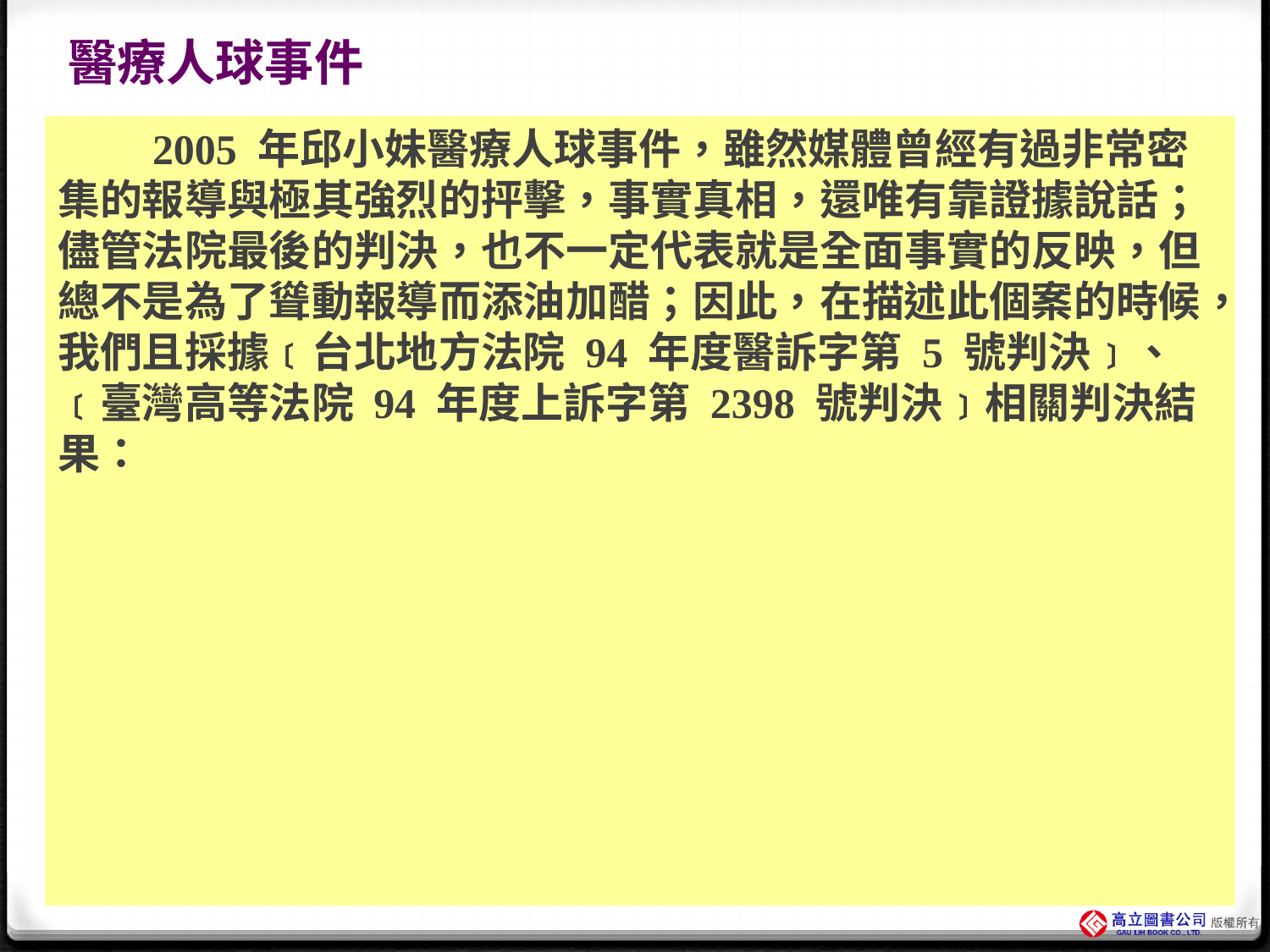

# 醫療人球事件
　　2005 年邱小妹醫療人球事件，雖然媒體曾經有過非常密集的報導與極其強烈的抨擊，事實真相，還唯有靠證據說話；儘管法院最後的判決，也不一定代表就是全面事實的反映，但總不是為了聳動報導而添油加醋；因此，在描述此個案的時候，我們且採據﹝台北地方法院 94 年度醫訴字第 5 號判決﹞、﹝臺灣高等法院 94 年度上訴字第 2398 號判決﹞相關判決結果：